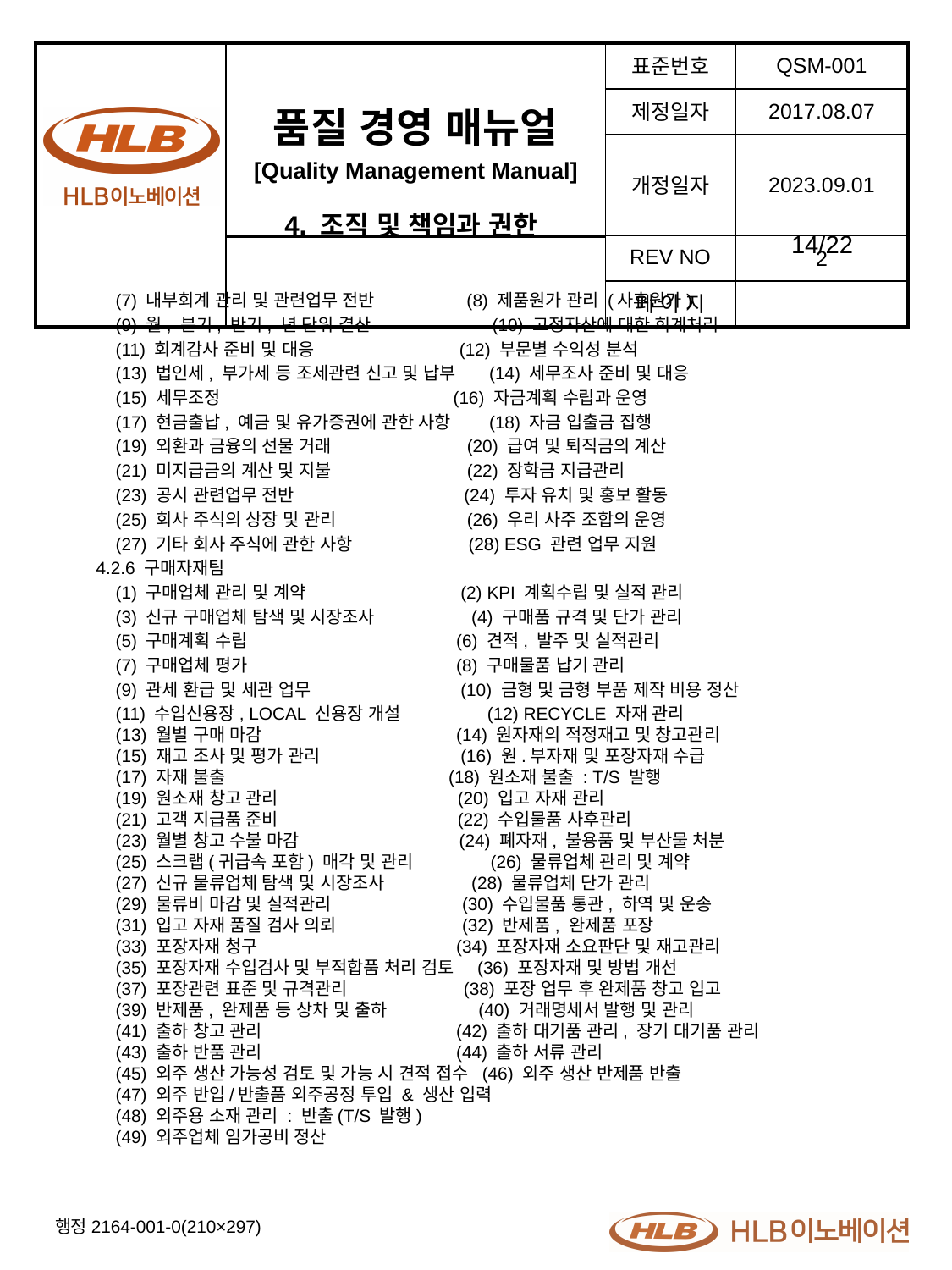

4. 조직 및 책임과 권한
14/22

    (7) 내부회계 관리 및 관련업무 전반                  (8) 제품원가 관리 (사후원가)
    (9) 월, 분기, 반기, 년 단위 결산                        (10) 고정자산에 대한 회계처리
    (11) 회계감사 준비 및 대응                             (12) 부문별 수익성 분석
    (13) 법인세, 부가세 등 조세관련 신고 및 납부      (14) 세무조사 준비 및 대응
    (15) 세무조정                                               (16) 자금계획 수립과 운영
    (17) 현금출납, 예금 및 유가증권에 관한 사항       (18) 자금 입출금 집행
    (19) 외환과 금융의 선물 거래                           (20) 급여 및 퇴직금의 계산
    (21) 미지급금의 계산 및 지불                           (22) 장학금 지급관리
    (23) 공시 관련업무 전반                                  (24) 투자 유치 및 홍보 활동
    (25) 회사 주식의 상장 및 관리                          (26) 우리 사주 조합의 운영
    (27) 기타 회사 주식에 관한 사항                       (28) ESG 관련 업무 지원
4.2.6 구매자재팀
    (1) 구매업체 관리 및 계약                               (2) KPI 계획수립 및 실적 관리
    (3) 신규 구매업체 탐색 및 시장조사                   (4) 구매품 규격 및 단가 관리
    (5) 구매계획 수립                                          (6) 견적, 발주 및 실적관리
    (7) 구매업체 평가                                          (8) 구매물품 납기 관리
    (9) 관세 환급 및 세관 업무                              (10) 금형 및 금형 부품 제작 비용 정산
    (11) 수입신용장, LOCAL 신용장 개설                 (12) RECYCLE 자재 관리
    (13) 월별 구매 마감                                       (14) 원자재의 적정재고 및 창고관리
    (15) 재고 조사 및 평가 관리                            (16) 원.부자재 및 포장자재 수급
    (17) 자재 불출                                             (18) 원소재 불출 : T/S 발행
    (19) 원소재 창고 관리                                    (20) 입고 자재 관리
    (21) 고객 지급품 준비                                    (22) 수입물품 사후관리
    (23) 월별 창고 수불 마감                                (24) 폐자재, 불용품 및 부산물 처분
    (25) 스크랩(귀급속 포함) 매각 및 관리               (26) 물류업체 관리 및 계약
    (27) 신규 물류업체 탐색 및 시장조사                 (28) 물류업체 단가 관리
    (29) 물류비 마감 및 실적관리                          (30) 수입물품 통관, 하역 및 운송
    (31) 입고 자재 품질 검사 의뢰                         (32) 반제품, 완제품 포장
    (33) 포장자재 청구                                        (34) 포장자재 소요판단 및 재고관리
    (35) 포장자재 수입검사 및 부적합품 처리 검토    (36) 포장자재 및 방법 개선
    (37) 포장관련 표준 및 규격관리                       (38) 포장 업무 후 완제품 창고 입고
    (39) 반제품, 완제품 등 상차 및 출하                  (40) 거래명세서 발행 및 관리
    (41) 출하 창고 관리                                       (42) 출하 대기품 관리, 장기 대기품 관리
    (43) 출하 반품 관리                                       (44) 출하 서류 관리
    (45) 외주 생산 가능성 검토 및 가능 시 견적 접수  (46) 외주 생산 반제품 반출
    (47) 외주 반입/반출품 외주공정 투입 & 생산 입력
    (48) 외주용 소재 관리 : 반출(T/S 발행)
    (49) 외주업체 임가공비 정산
행정2164-001-0(210×297)